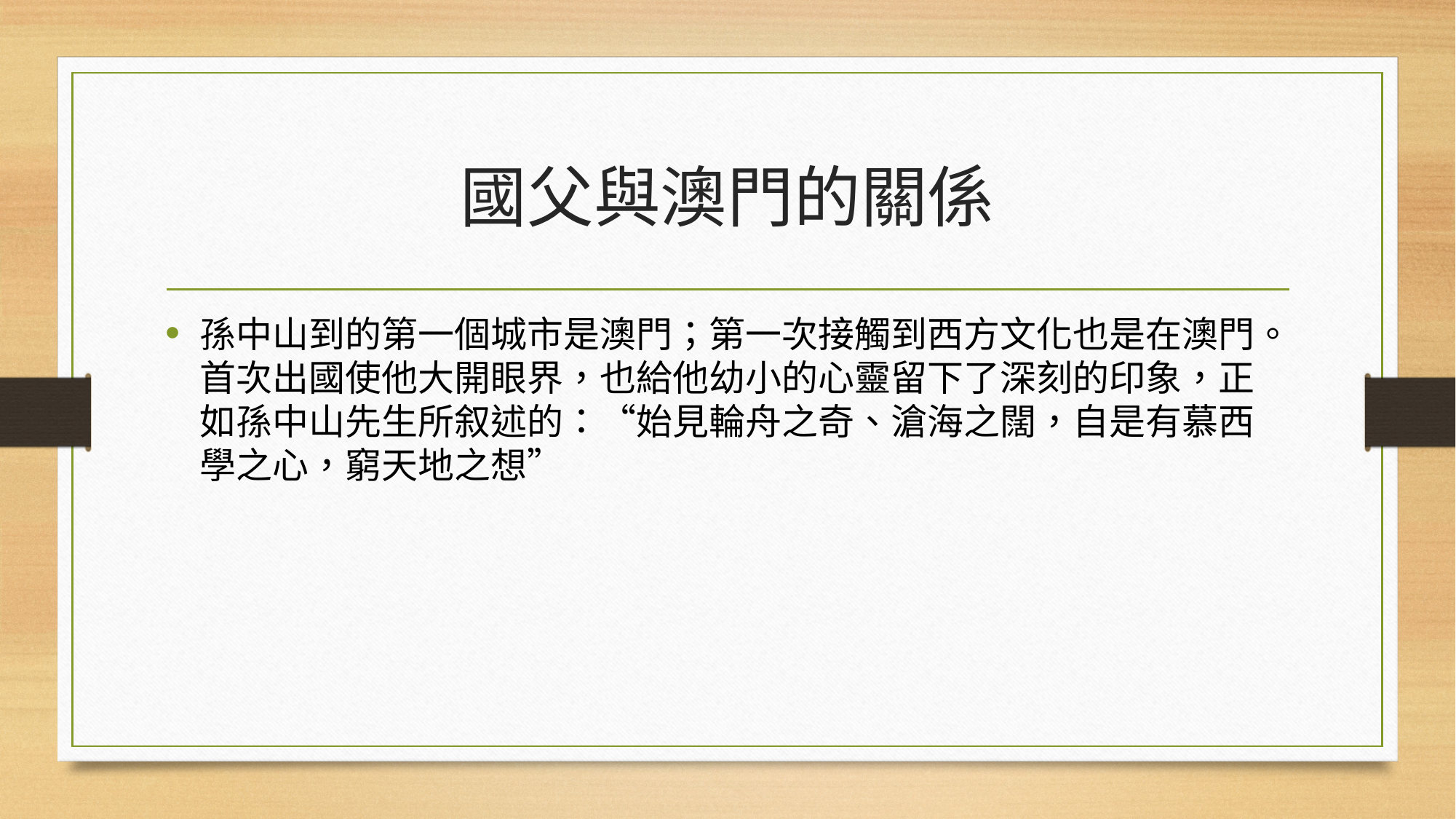

# 國父與澳門的關係
孫中山到的第一個城市是澳門；第一次接觸到西方文化也是在澳門。首次出國使他大開眼界，也給他幼小的心靈留下了深刻的印象，正如孫中山先生所叙述的：“始見輪舟之奇、滄海之闊，自是有慕西學之心，窮天地之想”